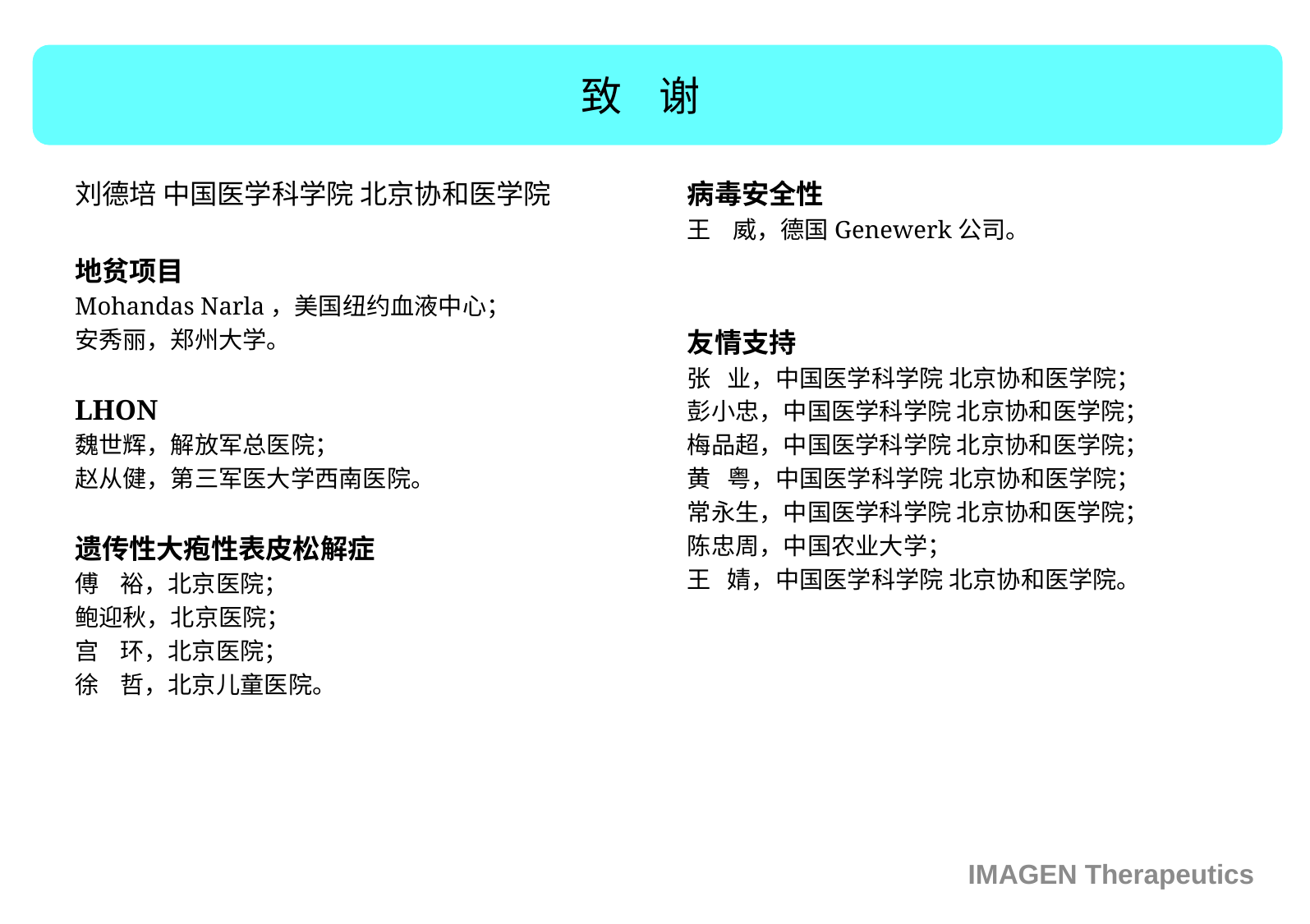

致    谢
刘德培 中国医学科学院 北京协和医学院

地贫项目
Mohandas Narla，美国纽约血液中心；
安秀丽，郑州大学。

LHON
魏世辉，解放军总医院；
赵从健，第三军医大学西南医院。

遗传性大疱性表皮松解症
傅    裕，北京医院；
鲍迎秋，北京医院；
宫    环，北京医院；
徐    哲，北京儿童医院。

病毒安全性
王    威，德国Genewerk公司。

友情支持
张   业，中国医学科学院 北京协和医学院；
彭小忠，中国医学科学院 北京协和医学院；
梅品超，中国医学科学院 北京协和医学院；
黄   粤，中国医学科学院 北京协和医学院；
常永生，中国医学科学院 北京协和医学院；
陈忠周，中国农业大学；
王   婧，中国医学科学院 北京协和医学院。

IMAGEN Therapeutics